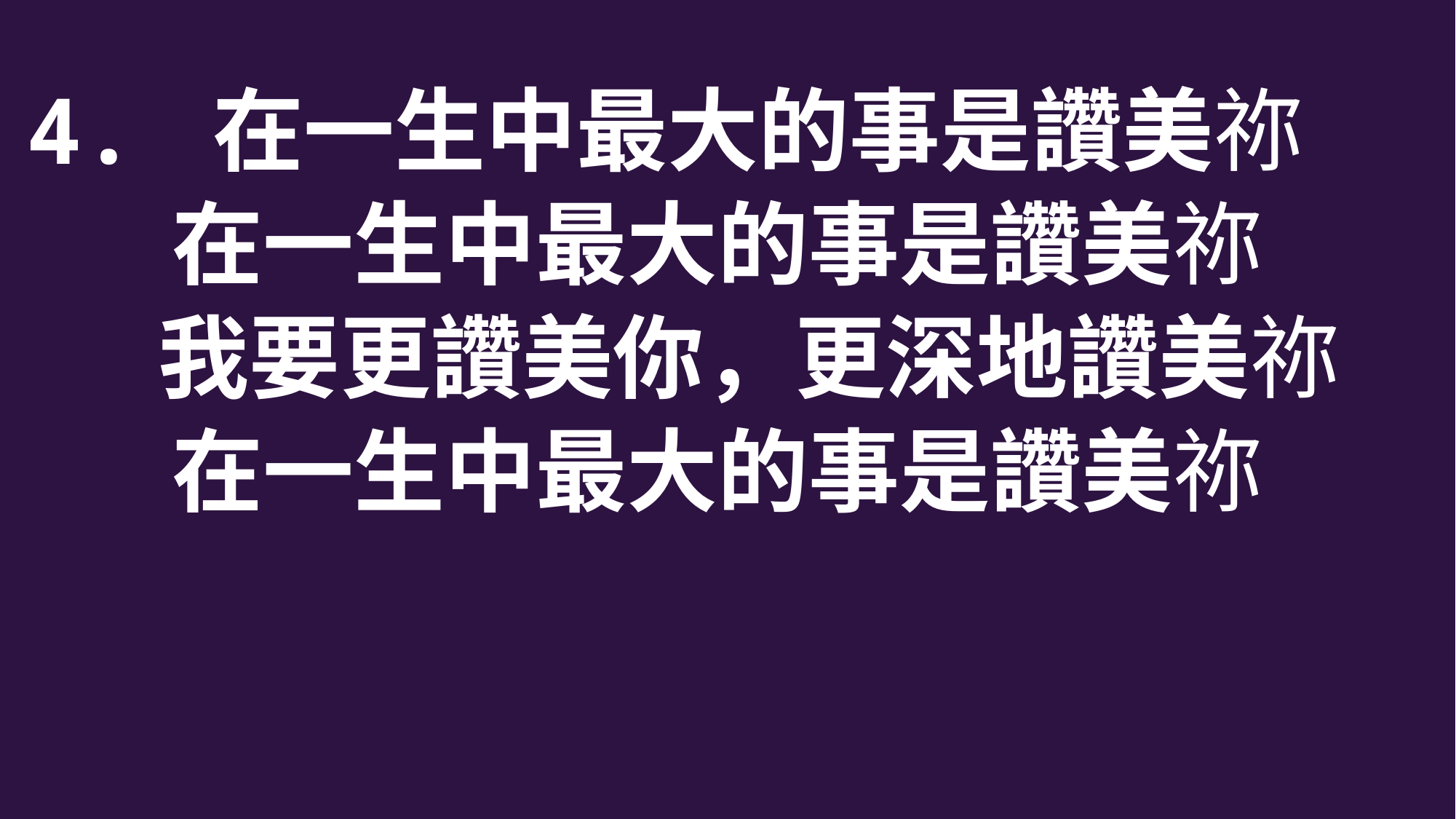

4. 在一生中最大的事是讚美祢
    在一生中最大的事是讚美祢
       我要更讚美你，更深地讚美祢
    在一生中最大的事是讚美祢